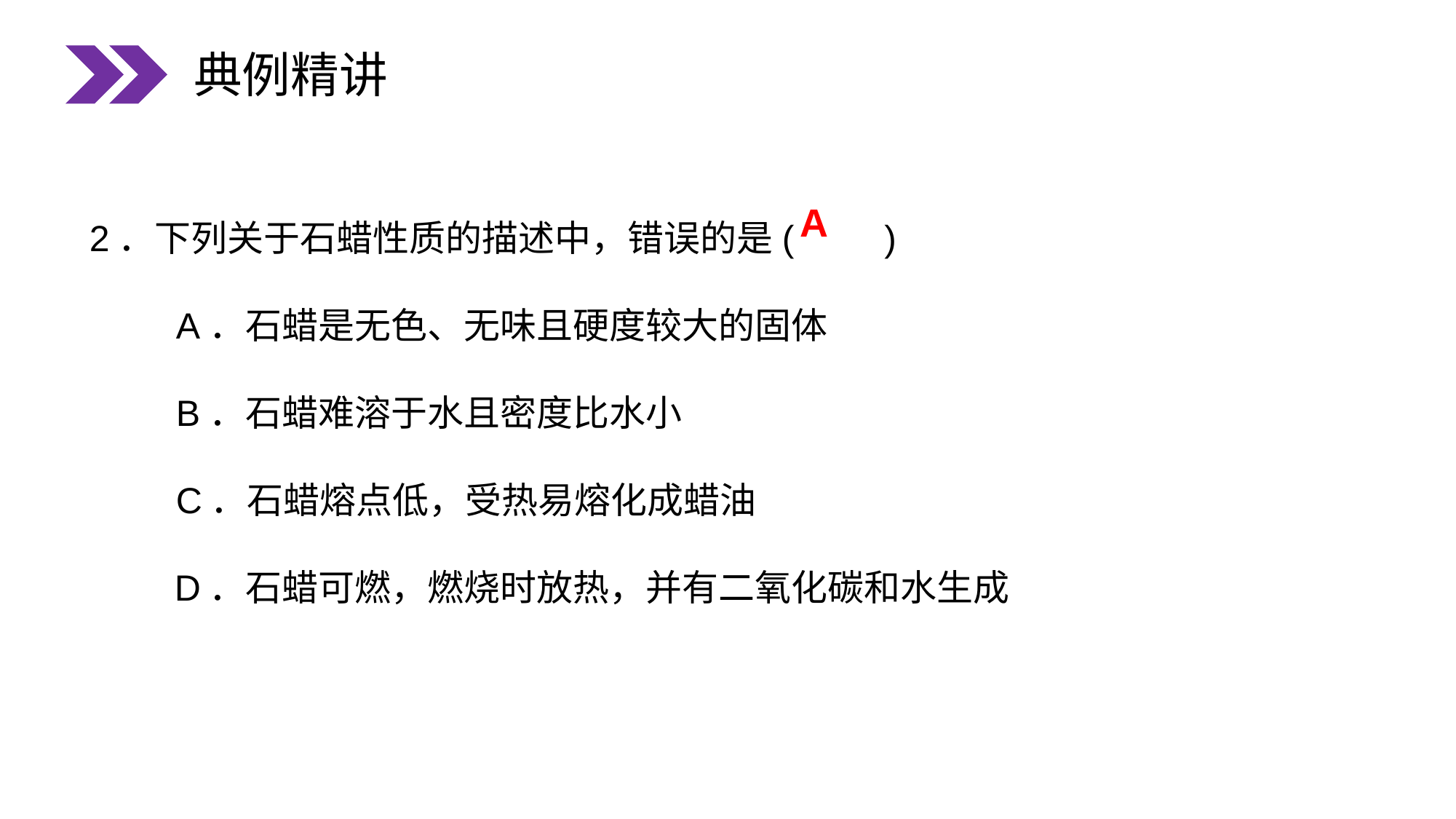

典例精讲
2．下列关于石蜡性质的描述中，错误的是(　　)
A．石蜡是无色、无味且硬度较大的固体
B．石蜡难溶于水且密度比水小
C．石蜡熔点低，受热易熔化成蜡油
  D．石蜡可燃，燃烧时放热，并有二氧化碳和水生成
A